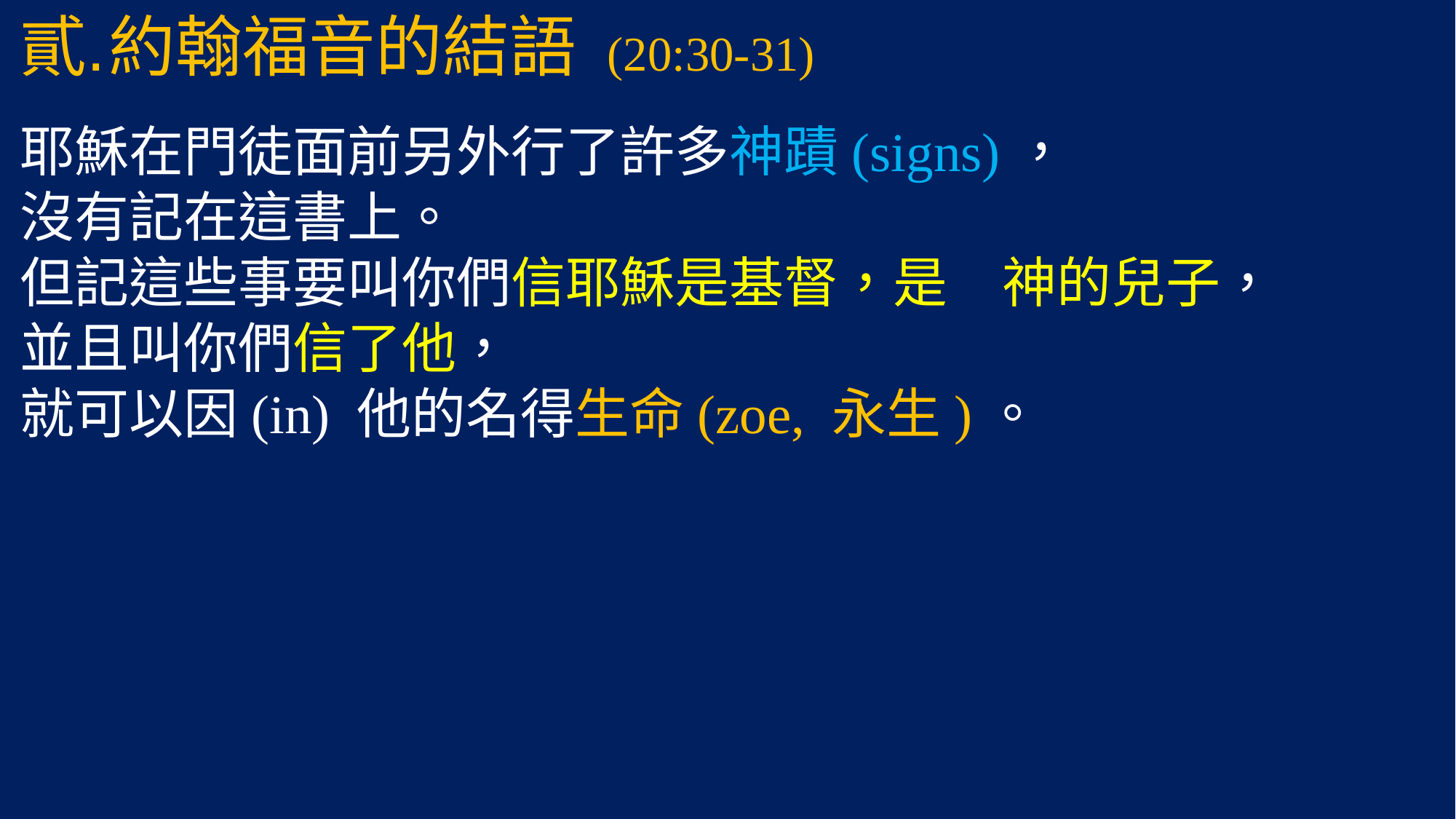

約翰福音的結語 (20:30-31)

耶穌在門徒面前另外行了許多神蹟(signs)，
沒有記在這書上。
但記這些事要叫你們信耶穌是基督，是　神的兒子，
並且叫你們信了他，
就可以因(in) 他的名得生命(zoe, 永生)。

#